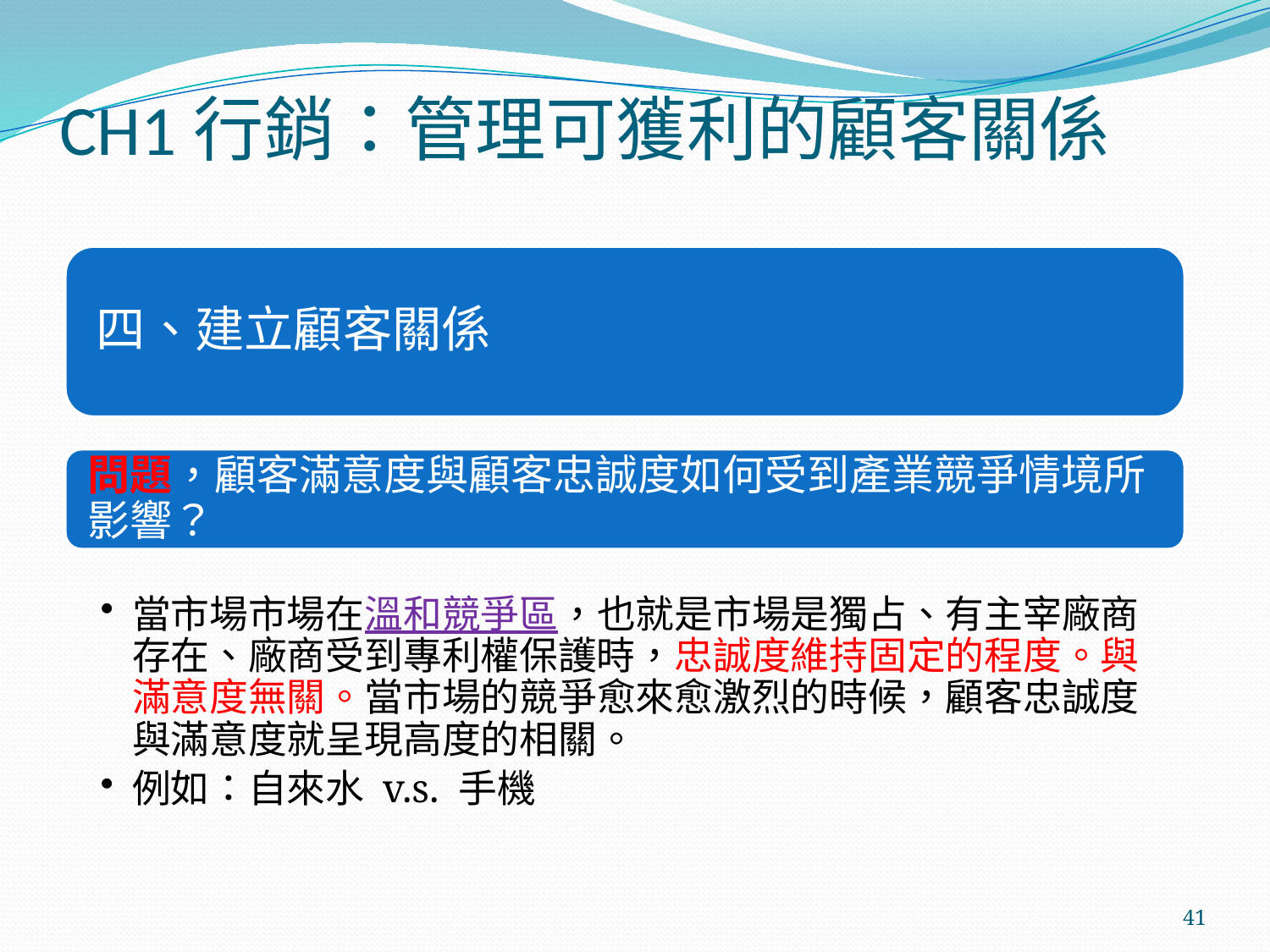

# CH1行銷：管理可獲利的顧客關係
四、建立顧客關係
問題，顧客滿意度與顧客忠誠度如何受到產業競爭情境所影響？
當市場市場在溫和競爭區，也就是市場是獨占、有主宰廠商存在、廠商受到專利權保護時，忠誠度維持固定的程度。與滿意度無關。當市場的競爭愈來愈激烈的時候，顧客忠誠度與滿意度就呈現高度的相關。
例如：自來水 v.s. 手機
41